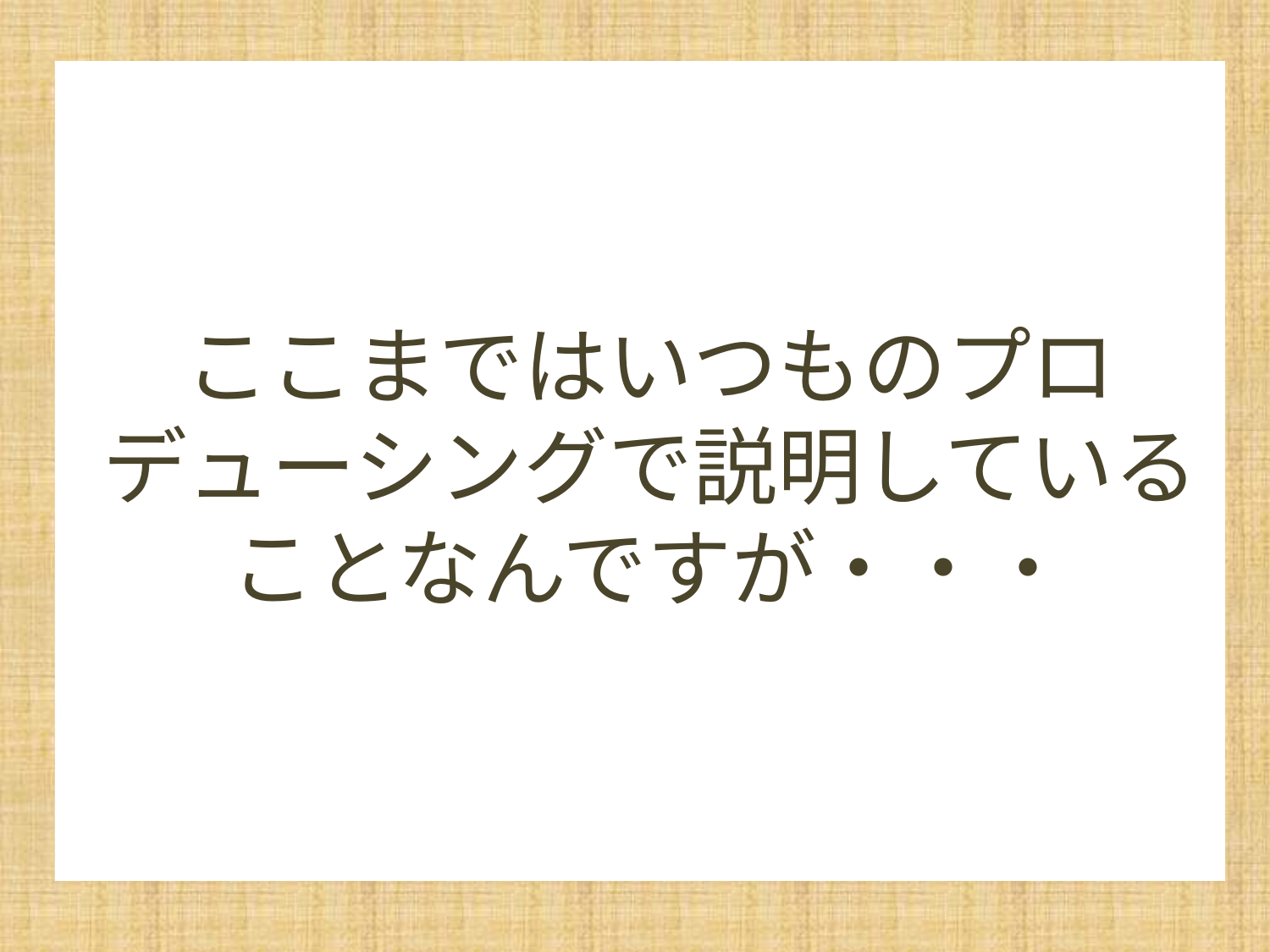

ここまではいつものプロデューシングで説明していることなんですが・・・